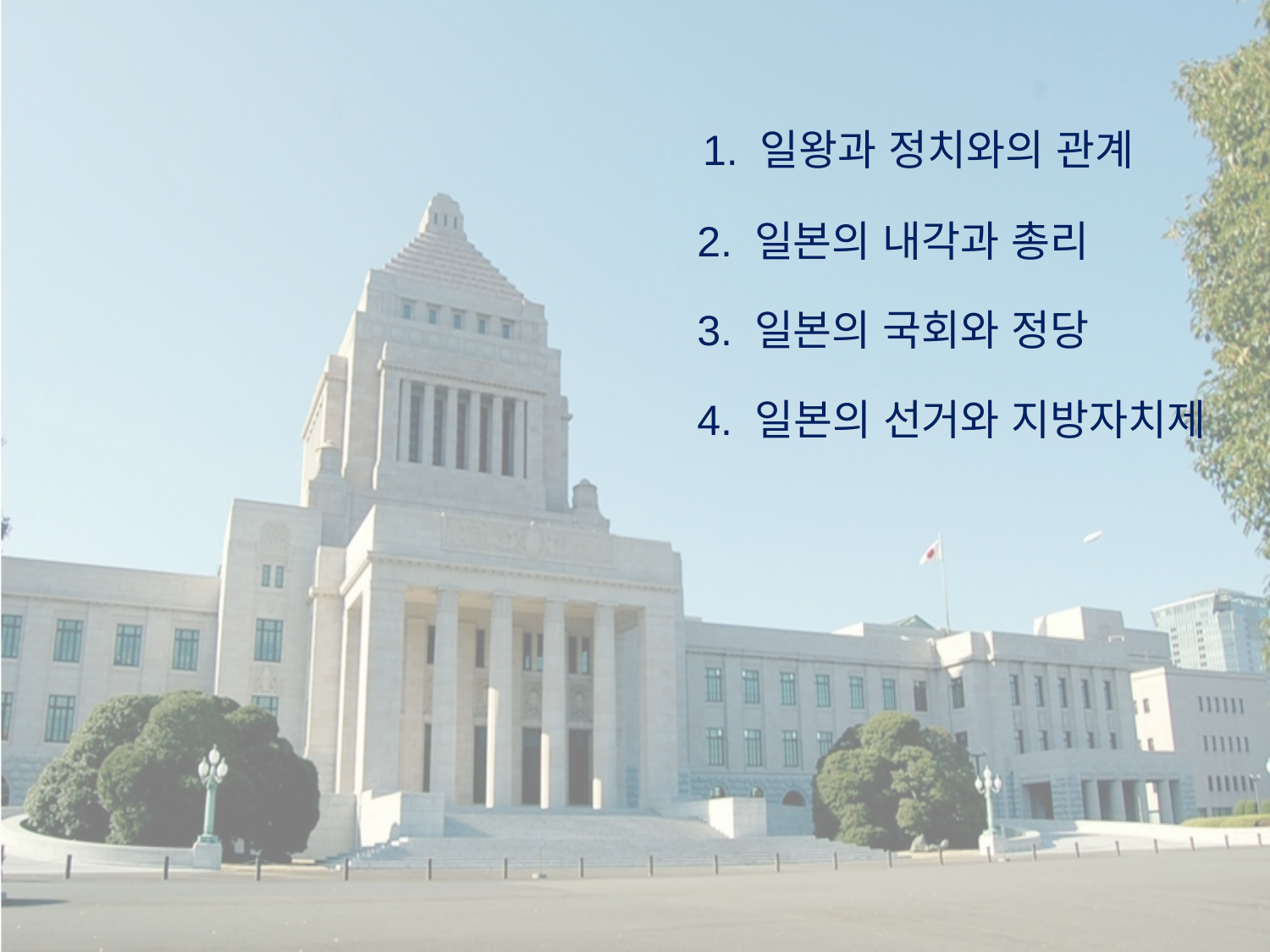

# 1. 일왕과 정치와의 관계
2. 일본의 내각과 총리
3. 일본의 국회와 정당
4. 일본의 선거와 지방자치제